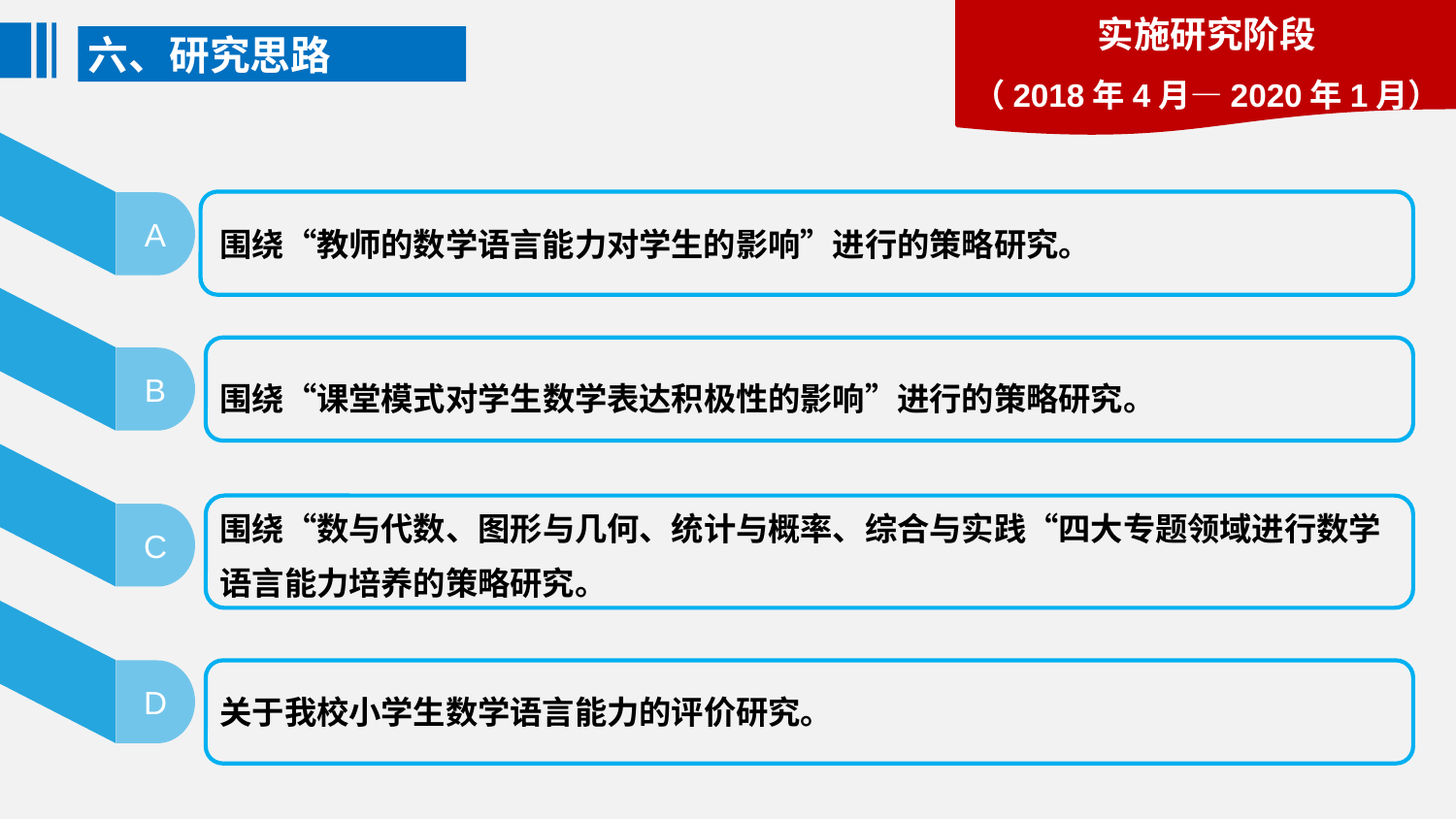

实施研究阶段
（2018年4月—2020年1月）

六、研究思路

围绕“教师的数学语言能力对学生的影响”进行的策略研究。
A

围绕“课堂模式对学生数学表达积极性的影响”进行的策略研究。
B

围绕“数与代数、图形与几何、统计与概率、综合与实践“四大专题领域进行数学语言能力培养的策略研究。
C

关于我校小学生数学语言能力的评价研究。
D